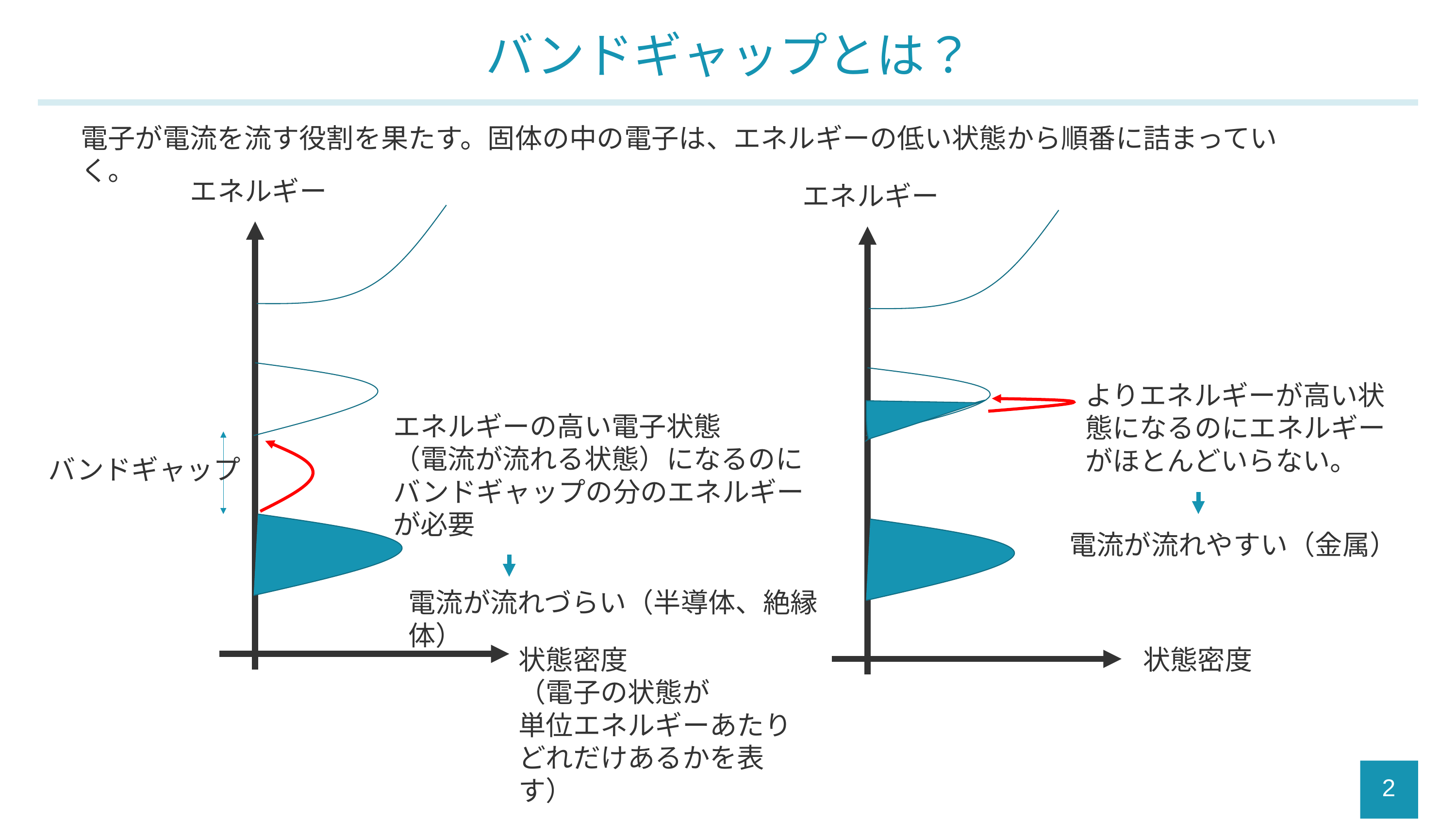

# バンドギャップとは？
電子が電流を流す役割を果たす。固体の中の電子は、エネルギーの低い状態から順番に詰まっていく。
エネルギー
エネルギー

よりエネルギーが高い状態になるのにエネルギーがほとんどいらない。

エネルギーの高い電子状態
（電流が流れる状態）になるのに
バンドギャップの分のエネルギーが必要

バンドギャップ

電流が流れやすい（金属）
電流が流れづらい（半導体、絶縁体）
状態密度
（電子の状態が
単位エネルギーあたり
どれだけあるかを表す）
状態密度

2